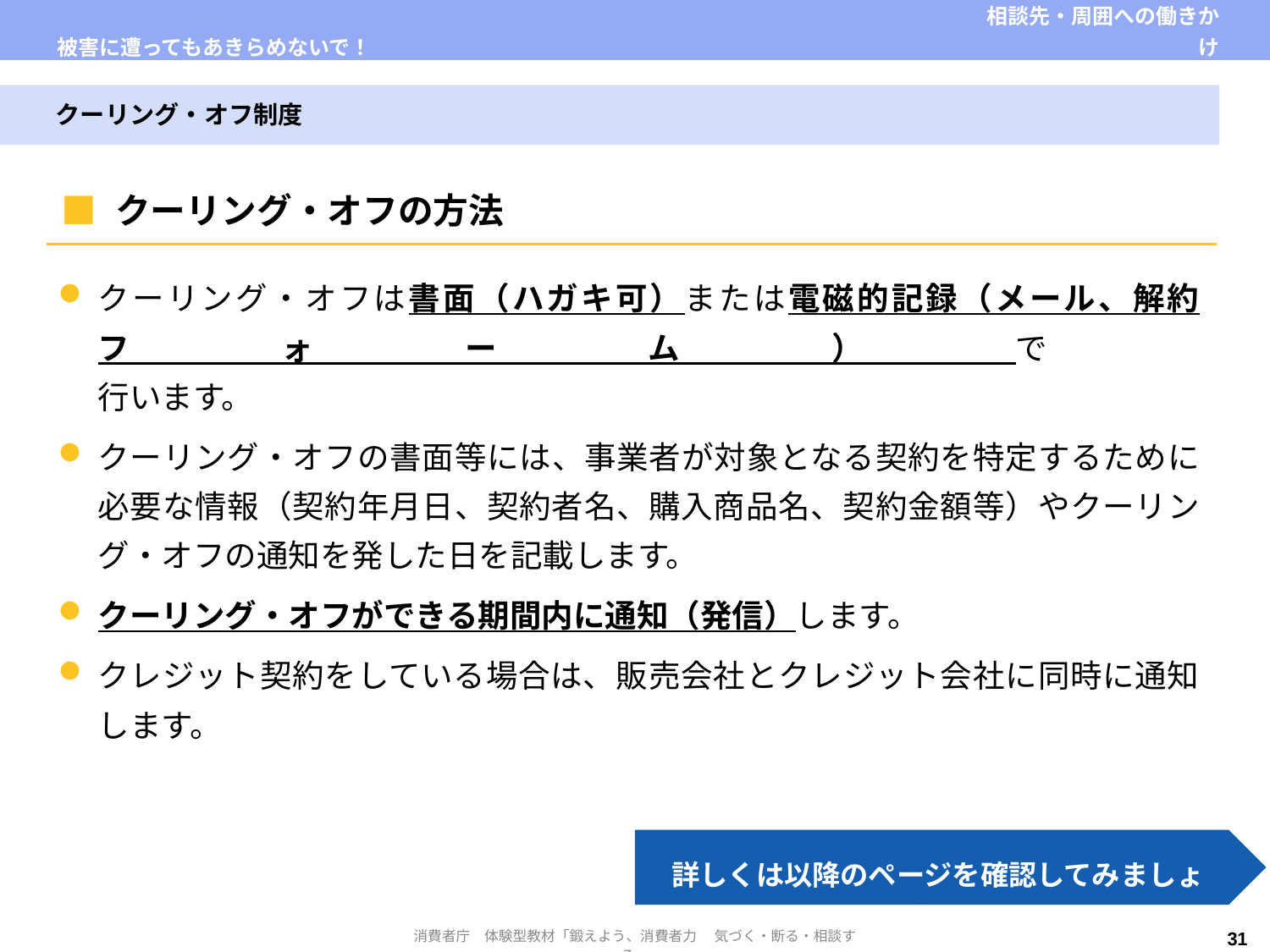

| 被害に遭ってもあきらめないで！ | 相談先・周囲への働きかけ |
| --- | --- |

クーリング・オフ制度
| ■ クーリング・オフの方法 |
| --- |
クーリング・オフは書面（ハガキ可）または電磁的記録（メール、解約フォーム）で
行います。
クーリング・オフの書面等には、事業者が対象となる契約を特定するために必要な情報（契約年月日、契約者名、購入商品名、契約金額等）やクーリング・オフの通知を発した日を記載します。
クーリング・オフができる期間内に通知（発信）します。
クレジット契約をしている場合は、販売会社とクレジット会社に同時に通知します。

詳しくは以降のページを確認してみましょう。